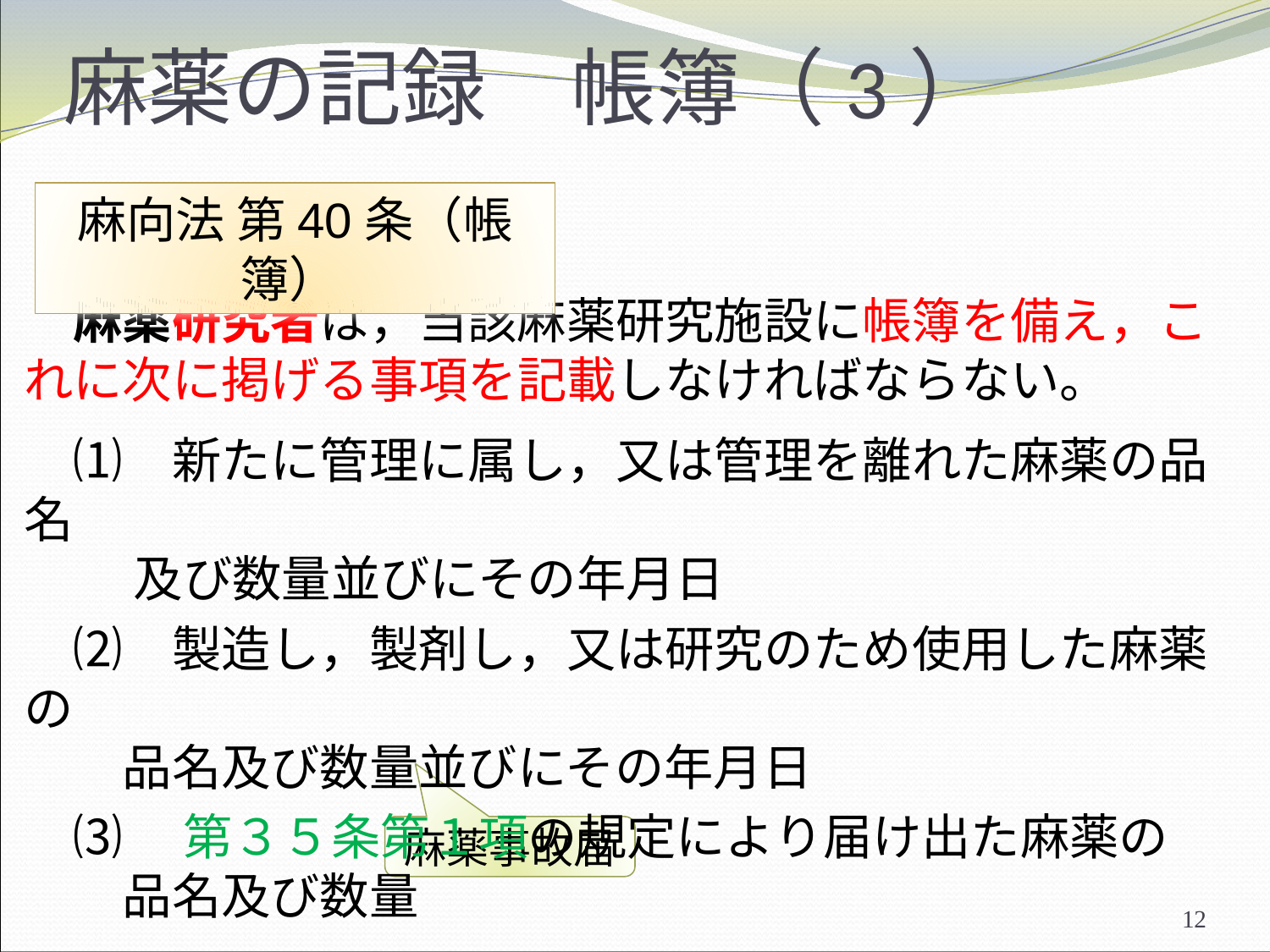

# 麻薬の記録　帳簿（3）
麻向法 第40条（帳簿）
　麻薬研究者は，当該麻薬研究施設に帳簿を備え，これに次に掲げる事項を記載しなければならない。
　⑴　新たに管理に属し，又は管理を離れた麻薬の品名
　　 及び数量並びにその年月日
　⑵　製造し，製剤し，又は研究のため使用した麻薬の
　　品名及び数量並びにその年月日
　⑶ 　第３５条第１項の規定により届け出た麻薬の
　　品名及び数量
麻薬事故届
12